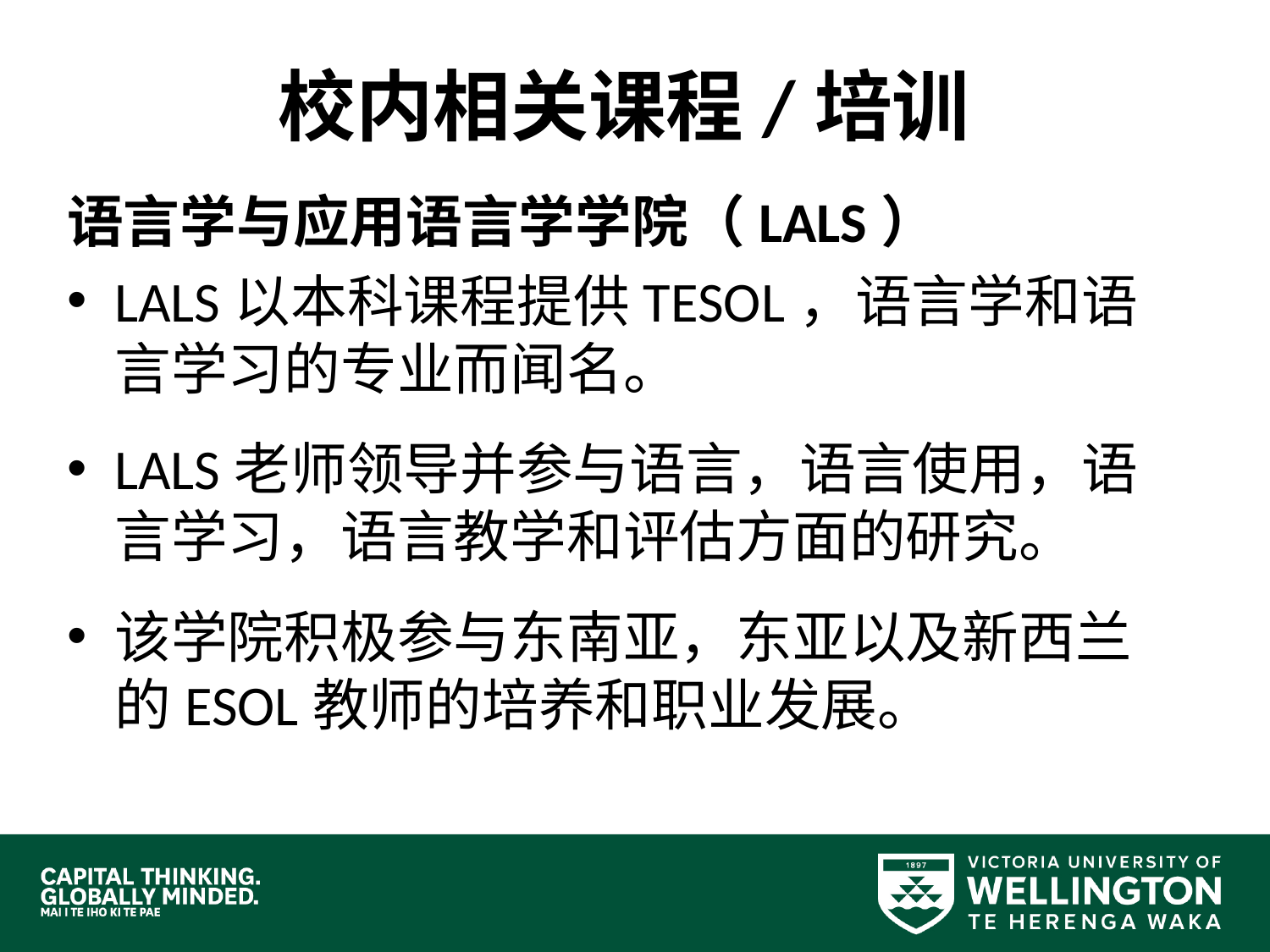

# 校内相关课程/培训
语言学与应用语言学学院（LALS）
LALS以本科课程提供TESOL，语言学和语言学习的专业而闻名。
LALS老师领导并参与语言，语言使用，语言学习，语言教学和评估方面的研究。
该学院积极参与东南亚，东亚以及新西兰的ESOL教师的培养和职业发展。